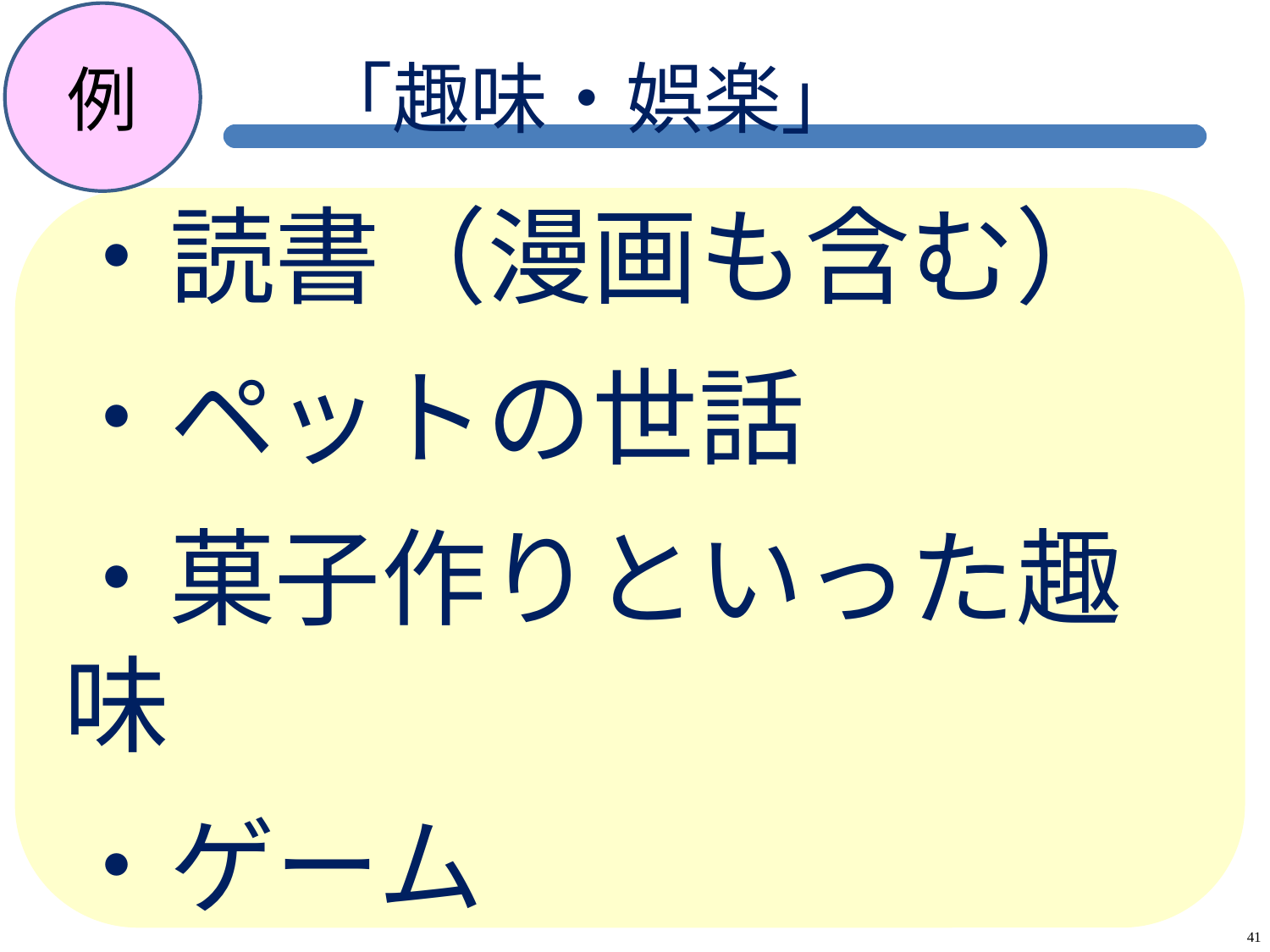

例
# 「趣味・娯楽」
・読書（漫画も含む）

・ペットの世話

・菓子作りといった趣味

・ゲーム
41